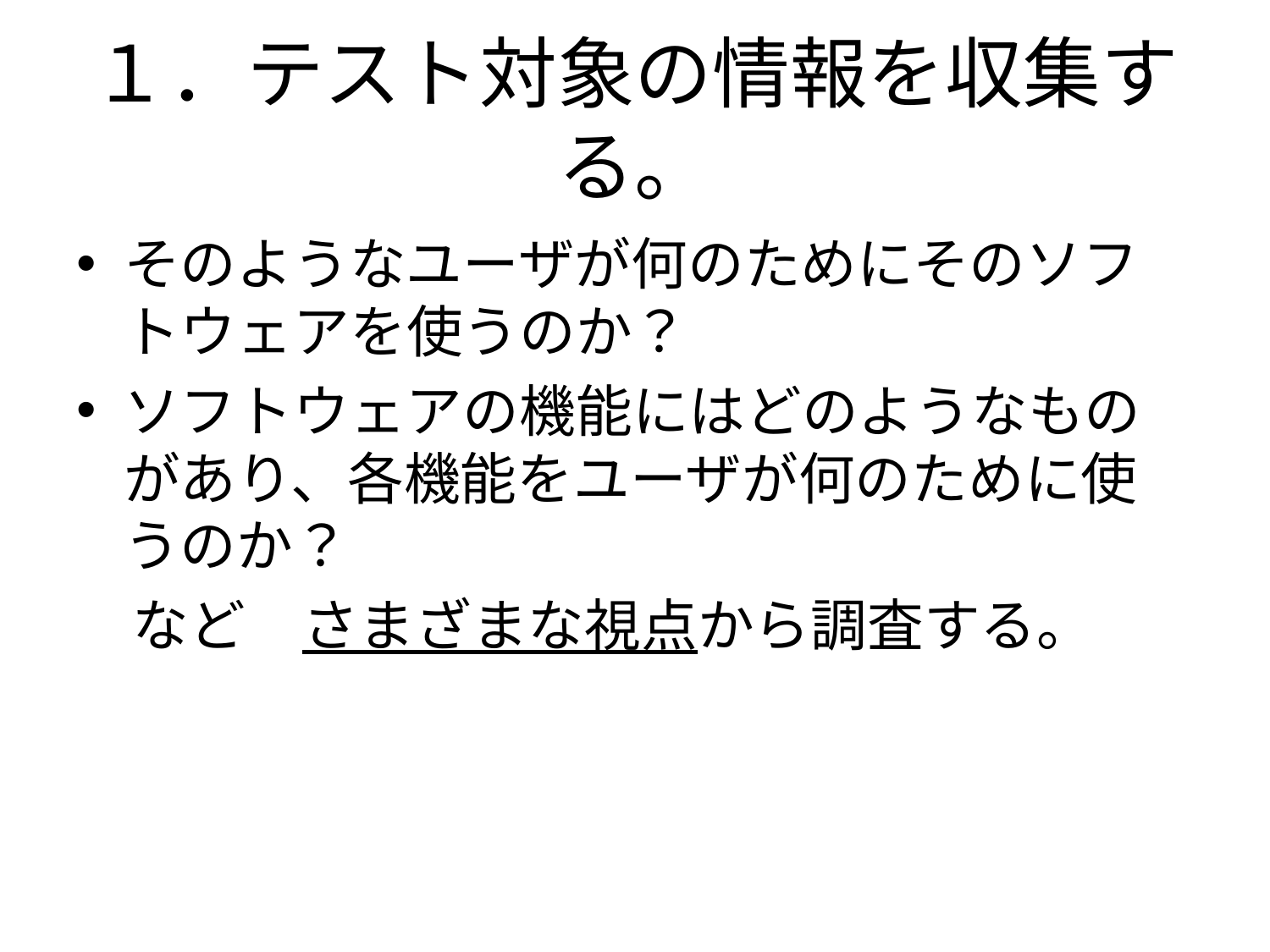

# １．テスト対象の情報を収集する。
そのようなユーザが何のためにそのソフトウェアを使うのか？
ソフトウェアの機能にはどのようなものがあり、各機能をユーザが何のために使うのか？
　など　さまざまな視点から調査する。